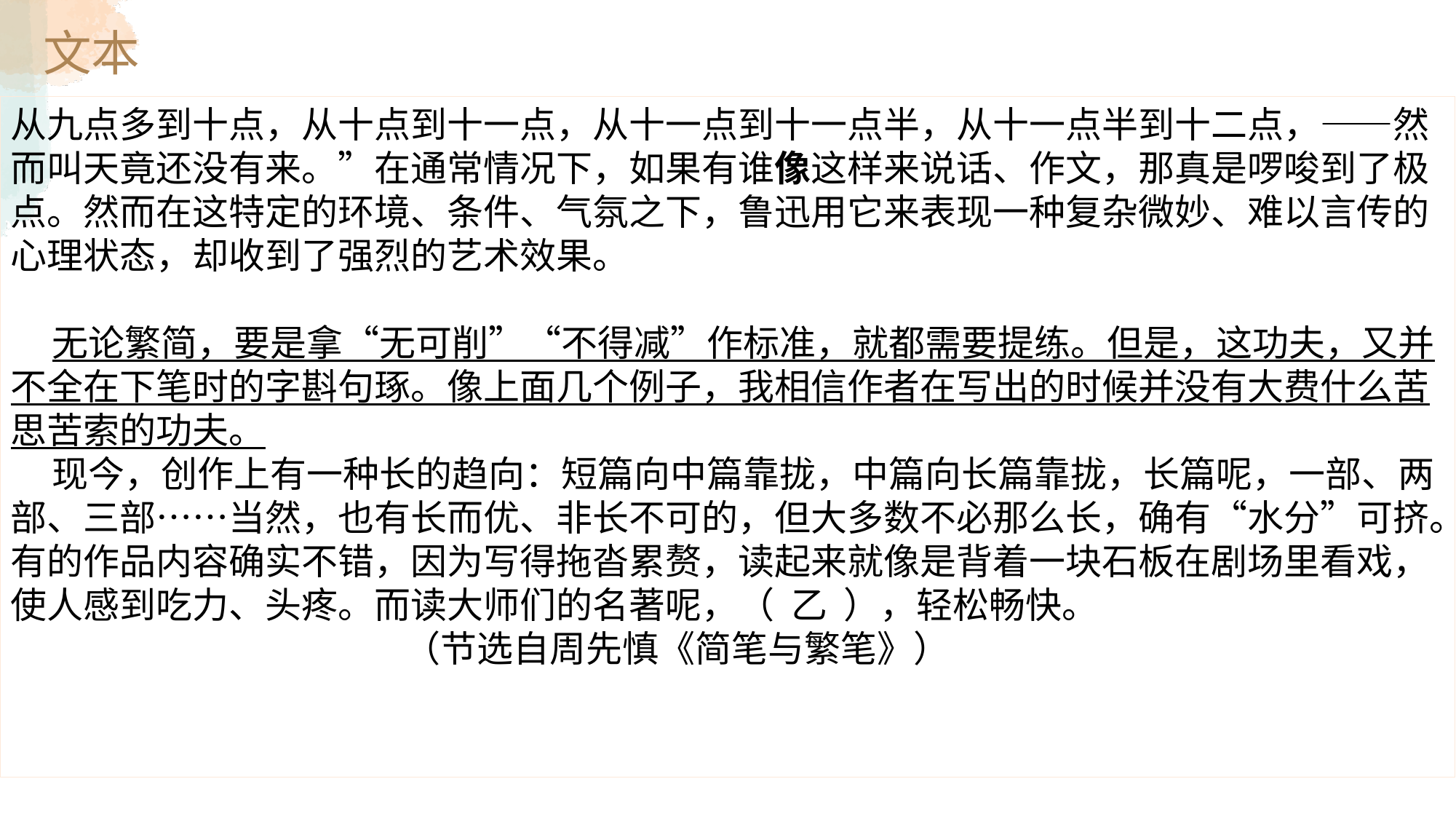

文本
从九点多到十点，从十点到十一点，从十一点到十一点半，从十一点半到十二点，——然而叫天竟还没有来。”在通常情况下，如果有谁像这样来说话、作文，那真是啰唆到了极点。然而在这特定的环境、条件、气氛之下，鲁迅用它来表现一种复杂微妙、难以言传的心理状态，却收到了强烈的艺术效果。

    无论繁简，要是拿“无可削”“不得减”作标准，就都需要提练。但是，这功夫，又并不全在下笔时的字斟句琢。像上面几个例子，我相信作者在写出的时候并没有大费什么苦思苦索的功夫。
    现今，创作上有一种长的趋向：短篇向中篇靠拢，中篇向长篇靠拢，长篇呢，一部、两部、三部……当然，也有长而优、非长不可的，但大多数不必那么长，确有“水分”可挤。有的作品内容确实不错，因为写得拖沓累赘，读起来就像是背着一块石板在剧场里看戏，使人感到吃力、头疼。而读大师们的名著呢，（  乙  ），轻松畅快。
                                               （节选自周先慎《简笔与繁笔》）

年度工作概述
您的内容打在这里，或者通过复制您的文本后，在此框中选择粘贴，并选择只保留文字，建议使用微软雅黑字体。您的内容打在这里，或者通过复制您的文本后，在此框中选择粘贴，并选择只保留文字，建议使用微软雅黑字体。